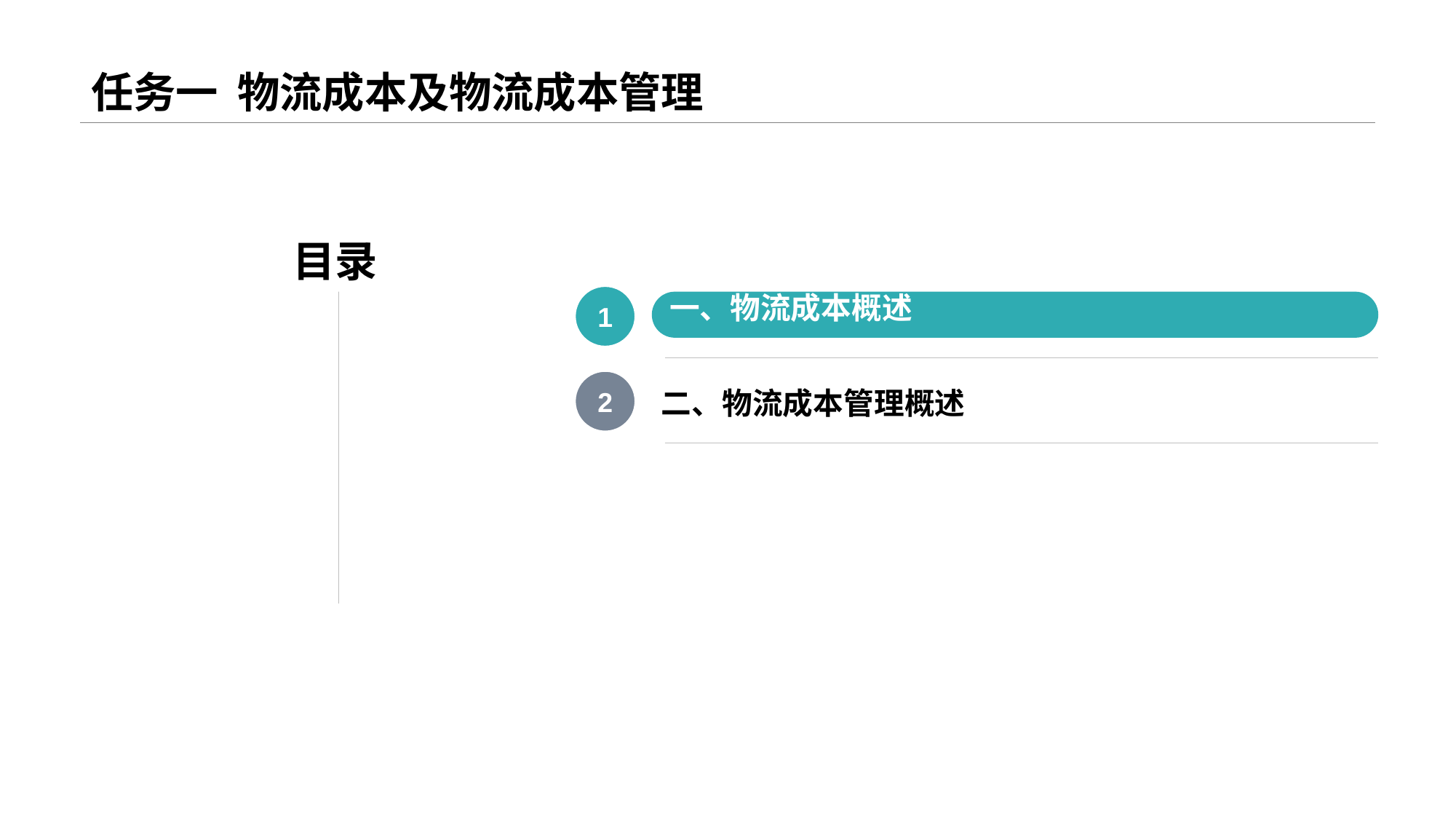

# 任务一  物流成本及物流成本管理
目录
1
一、物流成本概述
2
二、物流成本管理概述